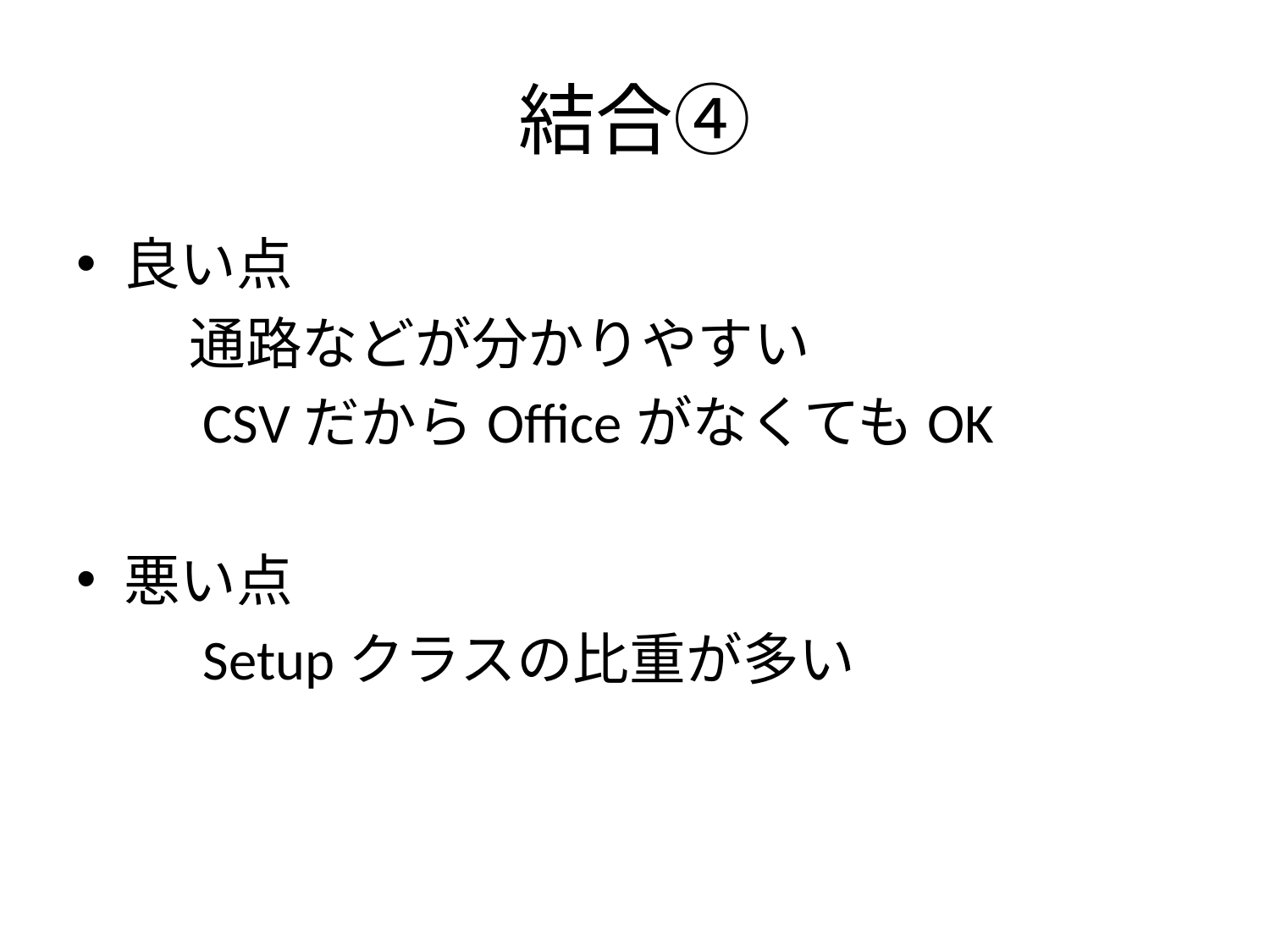

# 結合④
良い点
　　通路などが分かりやすい
　　CSVだからOfficeがなくてもOK

悪い点
　　Setupクラスの比重が多い